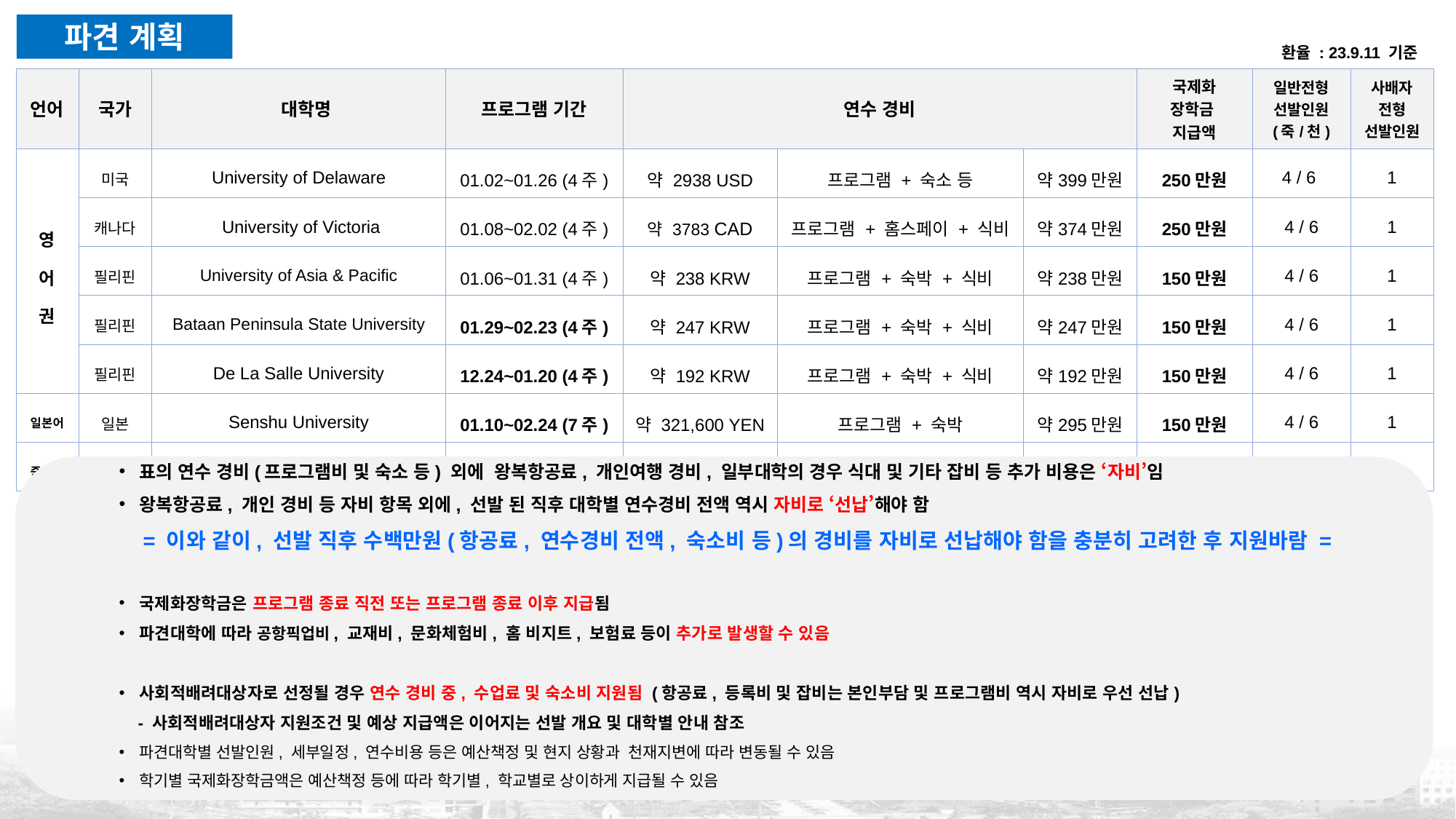

파견 계획
환율 : 23.9.11 기준
| 언어 | 국가 | 대학명 | 프로그램 기간 | 연수 경비 |  |  | 국제화 장학금 지급액 | 일반전형 선발인원 (죽/천) | 사배자 전형 선발인원 |
| --- | --- | --- | --- | --- | --- | --- | --- | --- | --- |
| 영 어 권 | 미국 | University of Delaware | 01.02~01.26 (4주) | 약 2938 USD | 프로그램 + 숙소 등 | 약399만원 | 250만원 | 4 / 6 | 1 |
|  | 캐나다 | University of Victoria | 01.08~02.02 (4주) | 약 3783 CAD | 프로그램 + 홈스페이 + 식비 | 약374만원 | 250만원 | 4 / 6 | 1 |
|  | 필리핀 | University of Asia & Pacific | 01.06~01.31 (4주) | 약 238 KRW | 프로그램 + 숙박 + 식비 | 약238만원 | 150만원 | 4 / 6 | 1 |
|  | 필리핀 | Bataan Peninsula State University | 01.29~02.23 (4주) | 약 247 KRW | 프로그램 + 숙박 + 식비 | 약247만원 | 150만원 | 4 / 6 | 1 |
|  | 필리핀 | De La Salle University | 12.24~01.20 (4주) | 약 192 KRW | 프로그램 + 숙박 + 식비 | 약192만원 | 150만원 | 4 / 6 | 1 |
| 일본어 | 일본 | Senshu University | 01.10~02.24 (7주) | 약 321,600 YEN | 프로그램 + 숙박 | 약295만원 | 150만원 | 4 / 6 | 1 |
| 중국어 | 중국 | East China Normal University | 01.08~02.02 (4주) | 약 10,160 RMB | 프로그램 + 숙박 | 약187만원 | 150만원 | 4 / 6 | 1 |
표의 연수 경비(프로그램비 및 숙소 등) 외에  왕복항공료, 개인여행 경비, 일부대학의 경우 식대 및 기타 잡비 등 추가 비용은 ‘자비’임
왕복항공료, 개인 경비 등 자비 항목 외에, 선발 된 직후 대학별 연수경비 전액 역시 자비로 ‘선납’해야 함
    = 이와 같이, 선발 직후 수백만원(항공료, 연수경비 전액, 숙소비 등)의 경비를 자비로 선납해야 함을 충분히 고려한 후 지원바람 =

국제화장학금은 프로그램 종료 직전 또는 프로그램 종료 이후 지급됨
파견대학에 따라 공항픽업비, 교재비, 문화체험비, 홈 비지트, 보험료 등이 추가로 발생할 수 있음

사회적배려대상자로 선정될 경우 연수 경비 중, 수업료 및 숙소비 지원됨 (항공료, 등록비 및 잡비는 본인부담 및 프로그램비 역시 자비로 우선 선납)
    - 사회적배려대상자 지원조건 및 예상 지급액은 이어지는 선발 개요 및 대학별 안내 참조
파견대학별 선발인원, 세부일정, 연수비용 등은 예산책정 및 현지 상황과  천재지변에 따라 변동될 수 있음
학기별 국제화장학금액은 예산책정 등에 따라 학기별, 학교별로 상이하게 지급될 수 있음